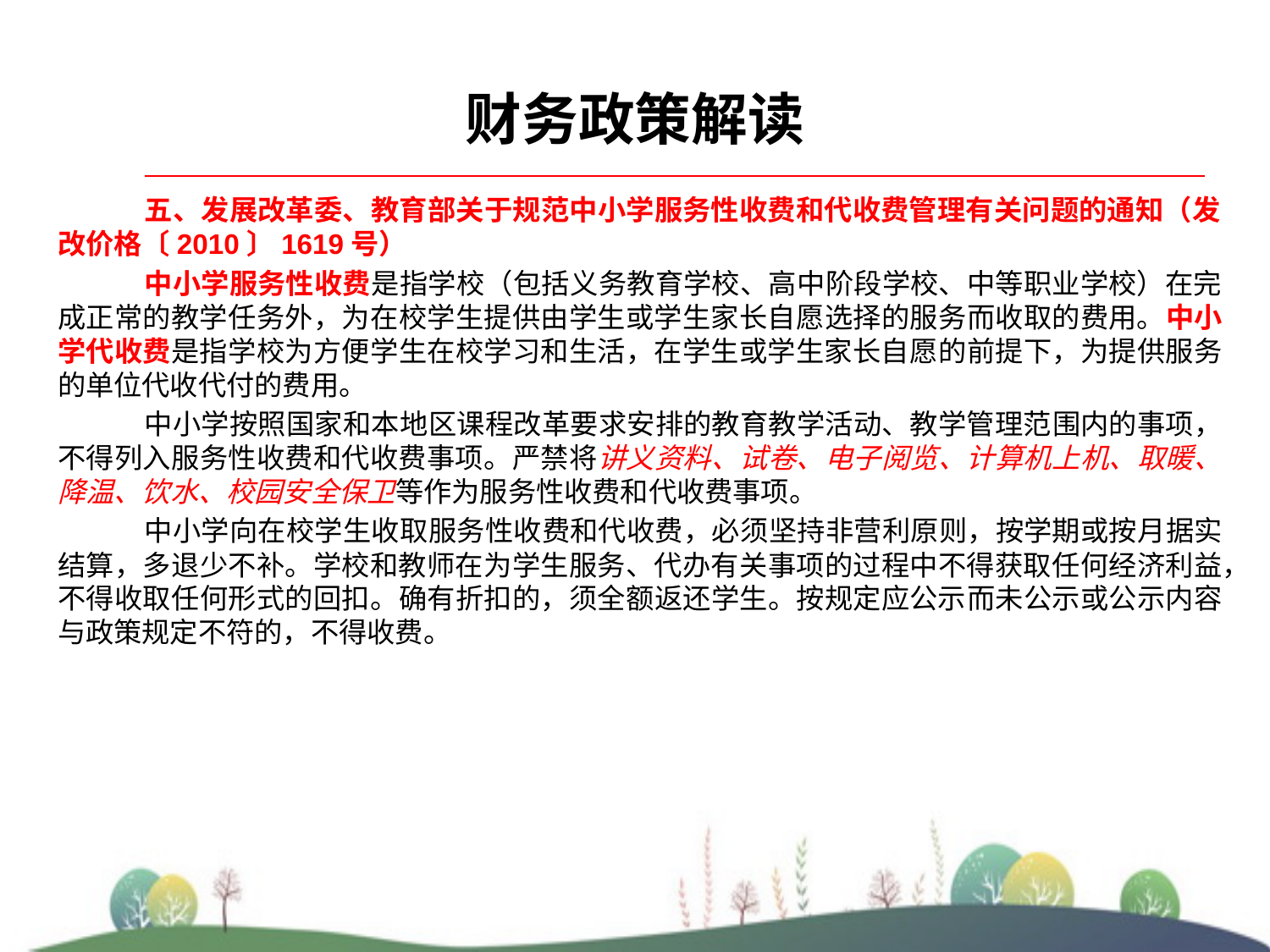

# 财务政策解读
五、发展改革委、教育部关于规范中小学服务性收费和代收费管理有关问题的通知（发改价格〔2010〕1619号）
中小学服务性收费是指学校（包括义务教育学校、高中阶段学校、中等职业学校）在完成正常的教学任务外，为在校学生提供由学生或学生家长自愿选择的服务而收取的费用。中小学代收费是指学校为方便学生在校学习和生活，在学生或学生家长自愿的前提下，为提供服务的单位代收代付的费用。
中小学按照国家和本地区课程改革要求安排的教育教学活动、教学管理范围内的事项，不得列入服务性收费和代收费事项。严禁将讲义资料、试卷、电子阅览、计算机上机、取暖、降温、饮水、校园安全保卫等作为服务性收费和代收费事项。
中小学向在校学生收取服务性收费和代收费，必须坚持非营利原则，按学期或按月据实结算，多退少不补。学校和教师在为学生服务、代办有关事项的过程中不得获取任何经济利益，不得收取任何形式的回扣。确有折扣的，须全额返还学生。按规定应公示而未公示或公示内容与政策规定不符的，不得收费。